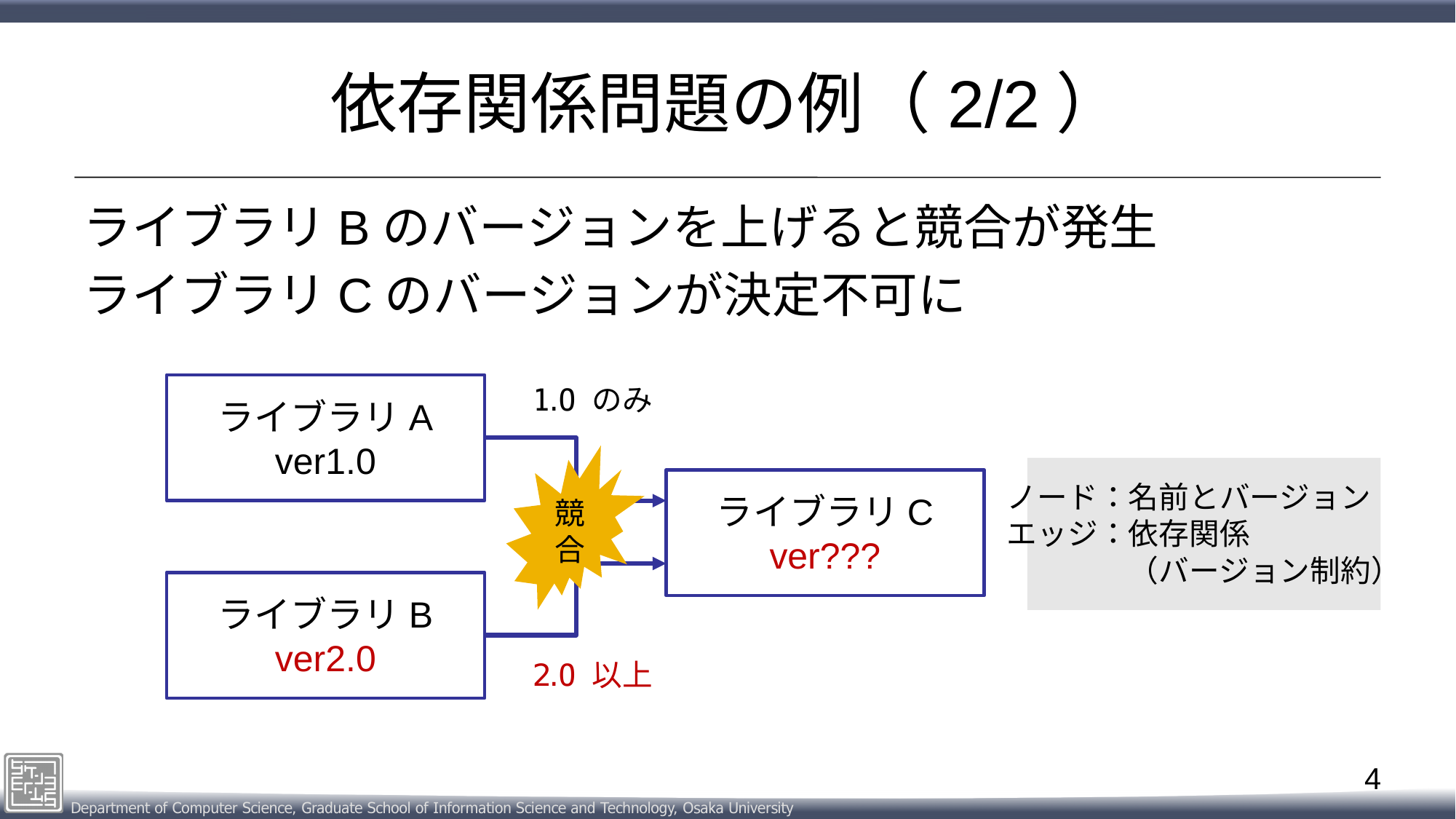

# 依存関係問題の例（2/2）
ライブラリBのバージョンを上げると競合が発生
ライブラリCのバージョンが決定不可に
ライブラリA
ver1.0
1.0 のみ
ライブラリC
ver???
ライブラリB
ver2.0
2.0 以上
競合

ノード：名前とバージョン​
エッジ：依存関係
　　　　（バージョン制約）​
4